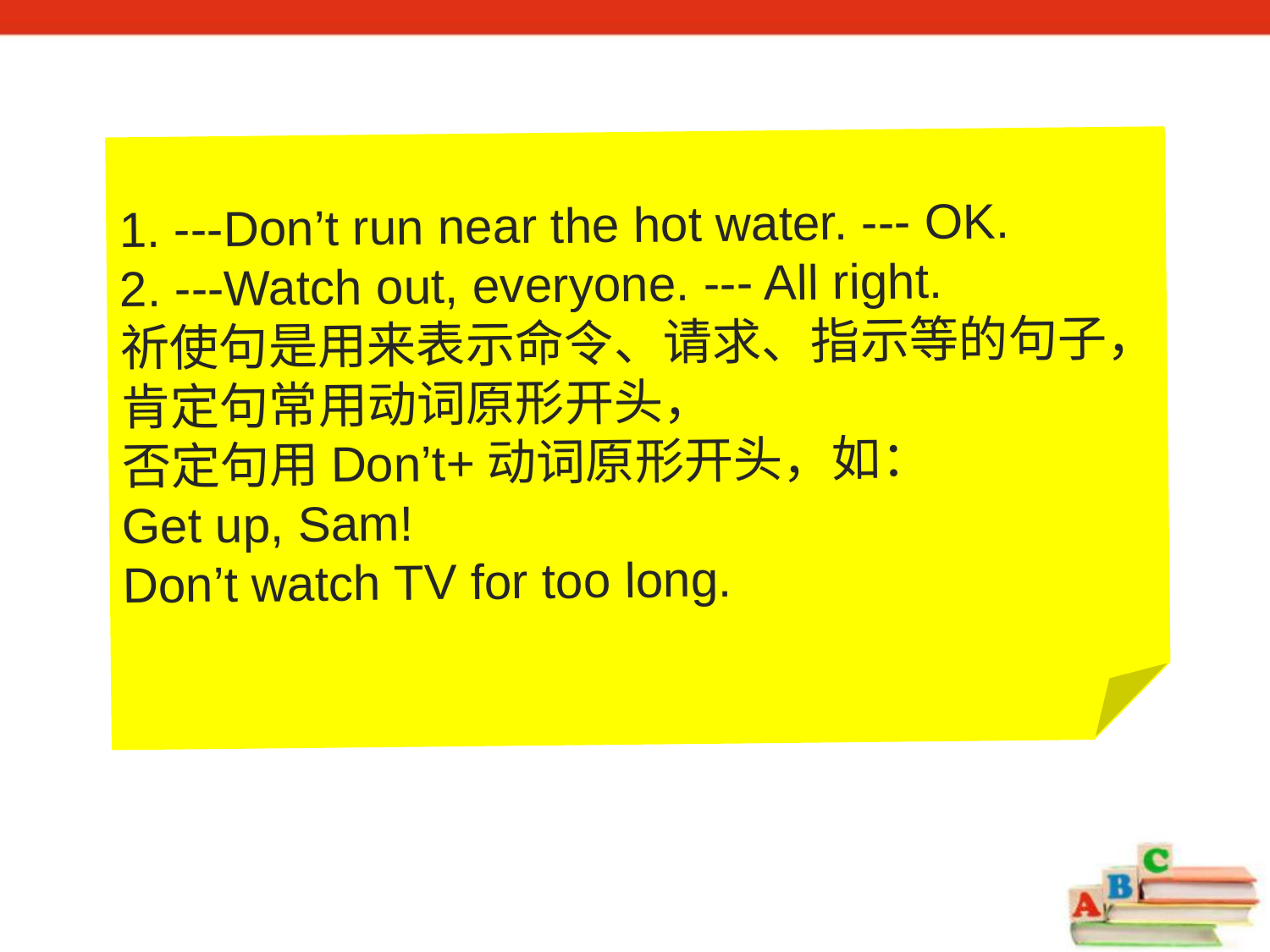

1. ---Don’t run near the hot water. --- OK.
2. ---Watch out, everyone. --- All right.
祈使句是用来表示命令、请求、指示等的句子，
肯定句常用动词原形开头，
否定句用Don’t+动词原形开头，如：
Get up, Sam!
Don’t watch TV for too long.